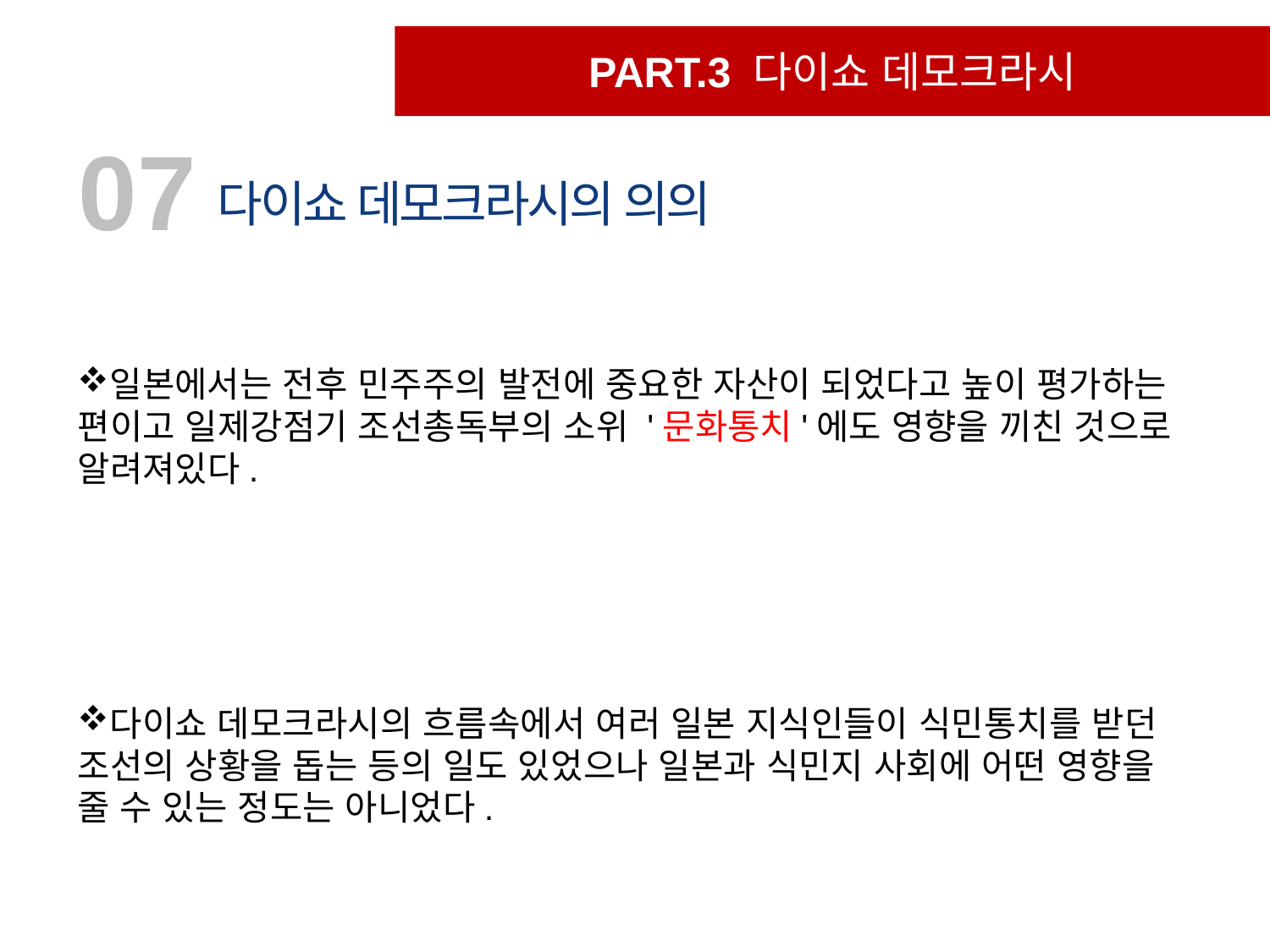

PART.3 다이쇼 데모크라시

07
다이쇼 데모크라시의 의의
일본에서는 전후 민주주의 발전에 중요한 자산이 되었다고 높이 평가하는 편이고 일제강점기 조선총독부의 소위 '문화통치'에도 영향을 끼친 것으로 알려져있다.

다이쇼 데모크라시의 흐름속에서 여러 일본 지식인들이 식민통치를 받던 조선의 상황을 돕는 등의 일도 있었으나 일본과 식민지 사회에 어떤 영향을 줄 수 있는 정도는 아니었다.